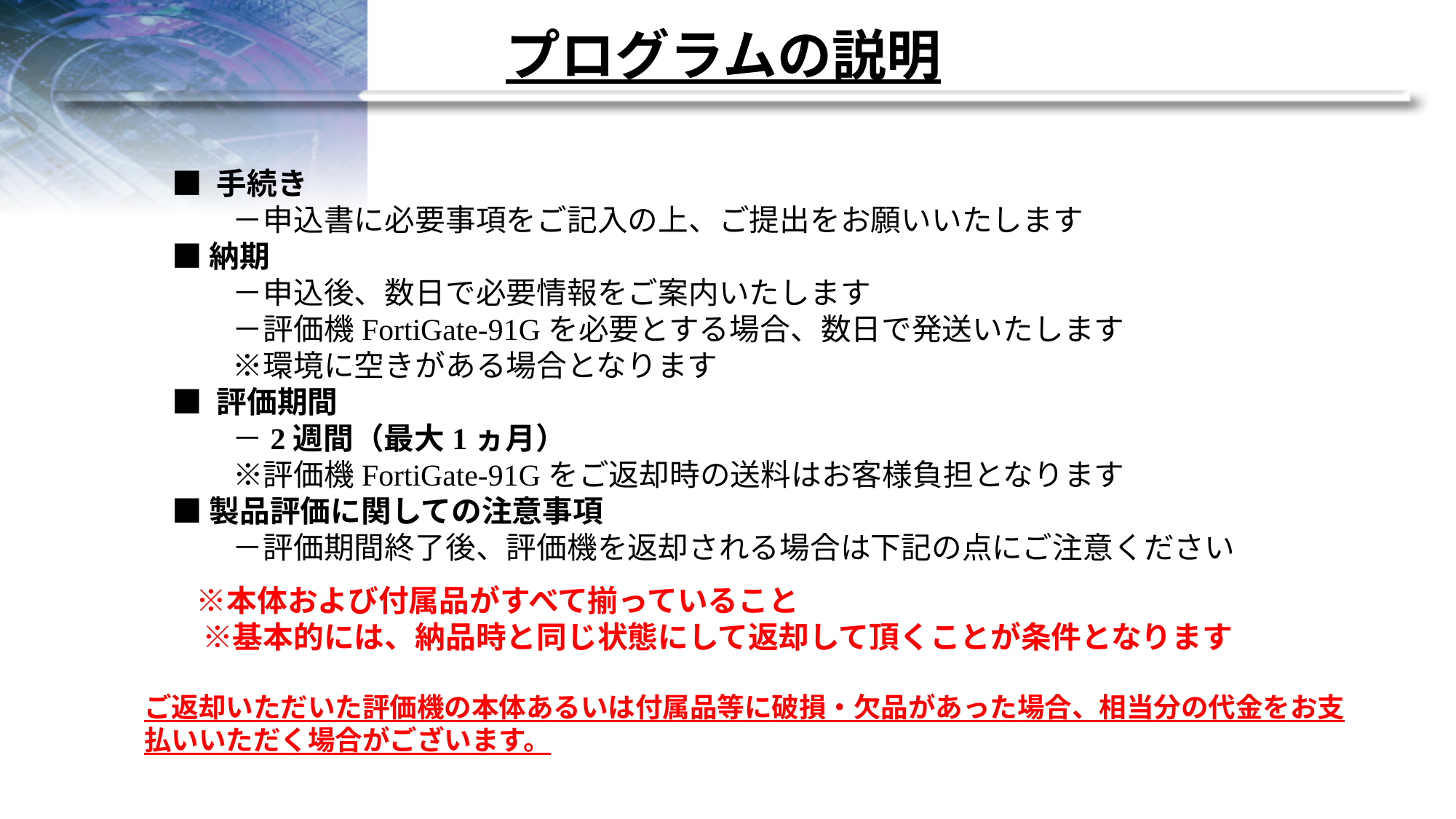

プログラムの説明
■ 手続き
　　－申込書に必要事項をご記入の上、ご提出をお願いいたします
■ 納期
　　－申込後、数日で必要情報をご案内いたします
　　－評価機FortiGate-91Gを必要とする場合、数日で発送いたします
　　※環境に空きがある場合となります
■ 評価期間
　　－2週間（最大1ヵ月）
　　※評価機FortiGate-91Gをご返却時の送料はお客様負担となります
■ 製品評価に関しての注意事項
　　－評価期間終了後、評価機を返却される場合は下記の点にご注意ください
　※本体および付属品がすべて揃っていること
　※基本的には、納品時と同じ状態にして返却して頂くことが条件となります
ご返却いただいた評価機の本体あるいは付属品等に破損・欠品があった場合、相当分の代金をお支払いいただく場合がございます。